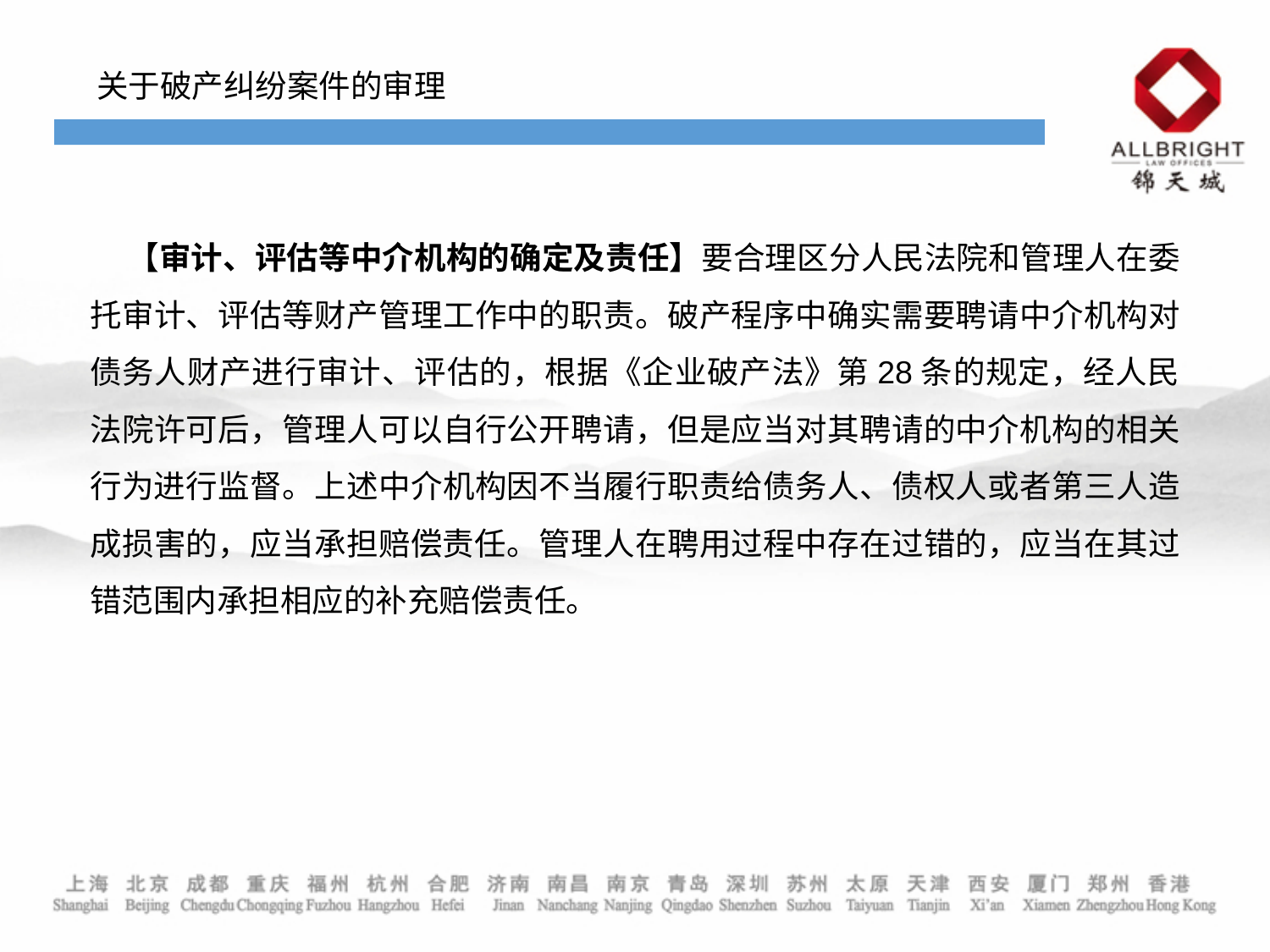

关于破产纠纷案件的审理

    【审计、评估等中介机构的确定及责任】要合理区分人民法院和管理人在委托审计、评估等财产管理工作中的职责。破产程序中确实需要聘请中介机构对债务人财产进行审计、评估的，根据《企业破产法》第28条的规定，经人民法院许可后，管理人可以自行公开聘请，但是应当对其聘请的中介机构的相关行为进行监督。上述中介机构因不当履行职责给债务人、债权人或者第三人造成损害的，应当承担赔偿责任。管理人在聘用过程中存在过错的，应当在其过错范围内承担相应的补充赔偿责任。
合同的变更
合同法